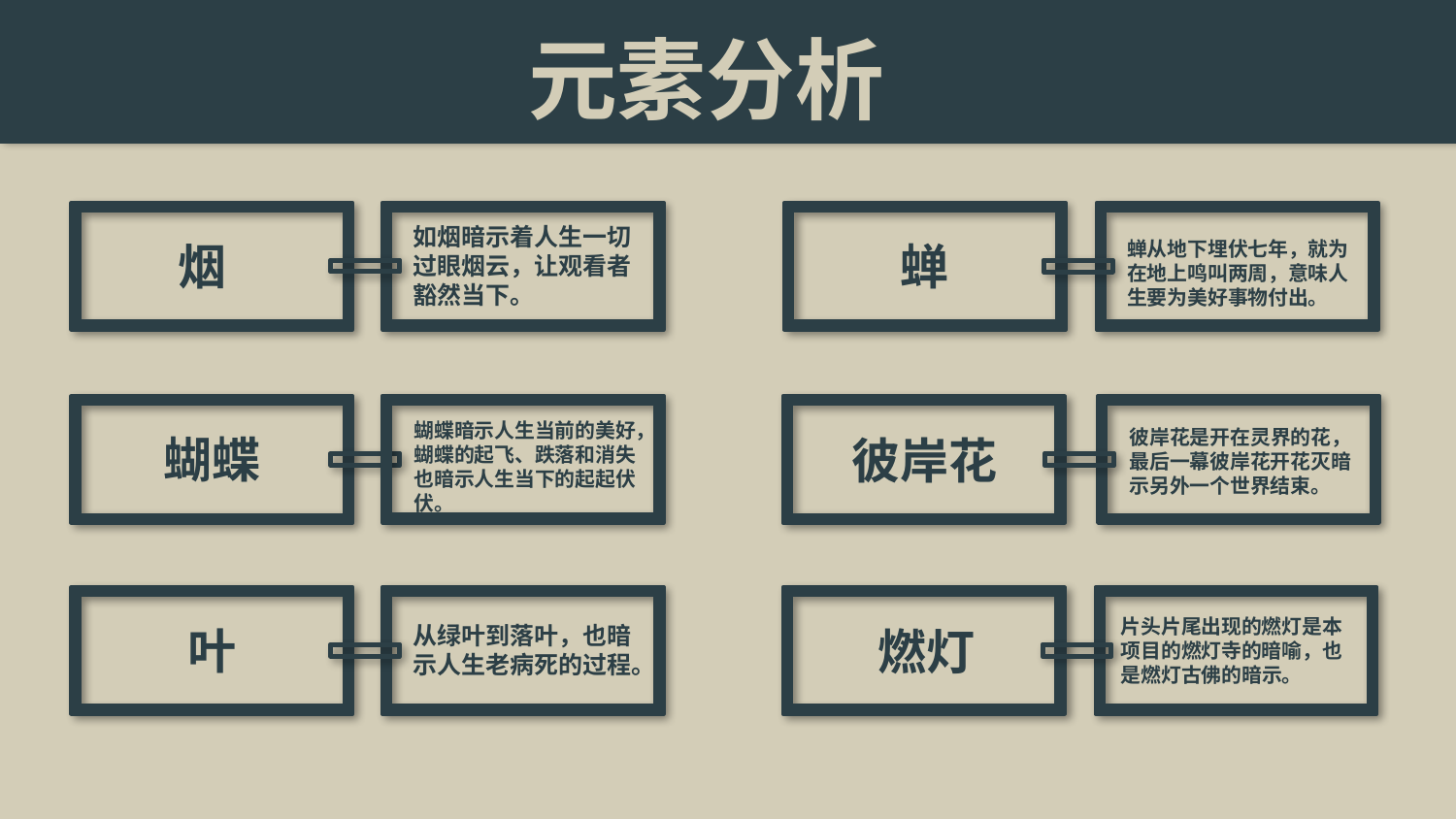

元素分析

如烟暗示着人生一切过眼烟云，让观看者豁然当下。
烟
蝉
蝉从地下埋伏七年，就为在地上鸣叫两周，意味人生要为美好事物付出。

蝴蝶暗示人生当前的美好，蝴蝶的起飞、跌落和消失也暗示人生当下的起起伏伏。
彼岸花是开在灵界的花，最后一幕彼岸花开花灭暗示另外一个世界结束。
蝴蝶
彼岸花

片头片尾出现的燃灯是本项目的燃灯寺的暗喻，也是燃灯古佛的暗示。
叶
从绿叶到落叶，也暗示人生老病死的过程。
燃灯